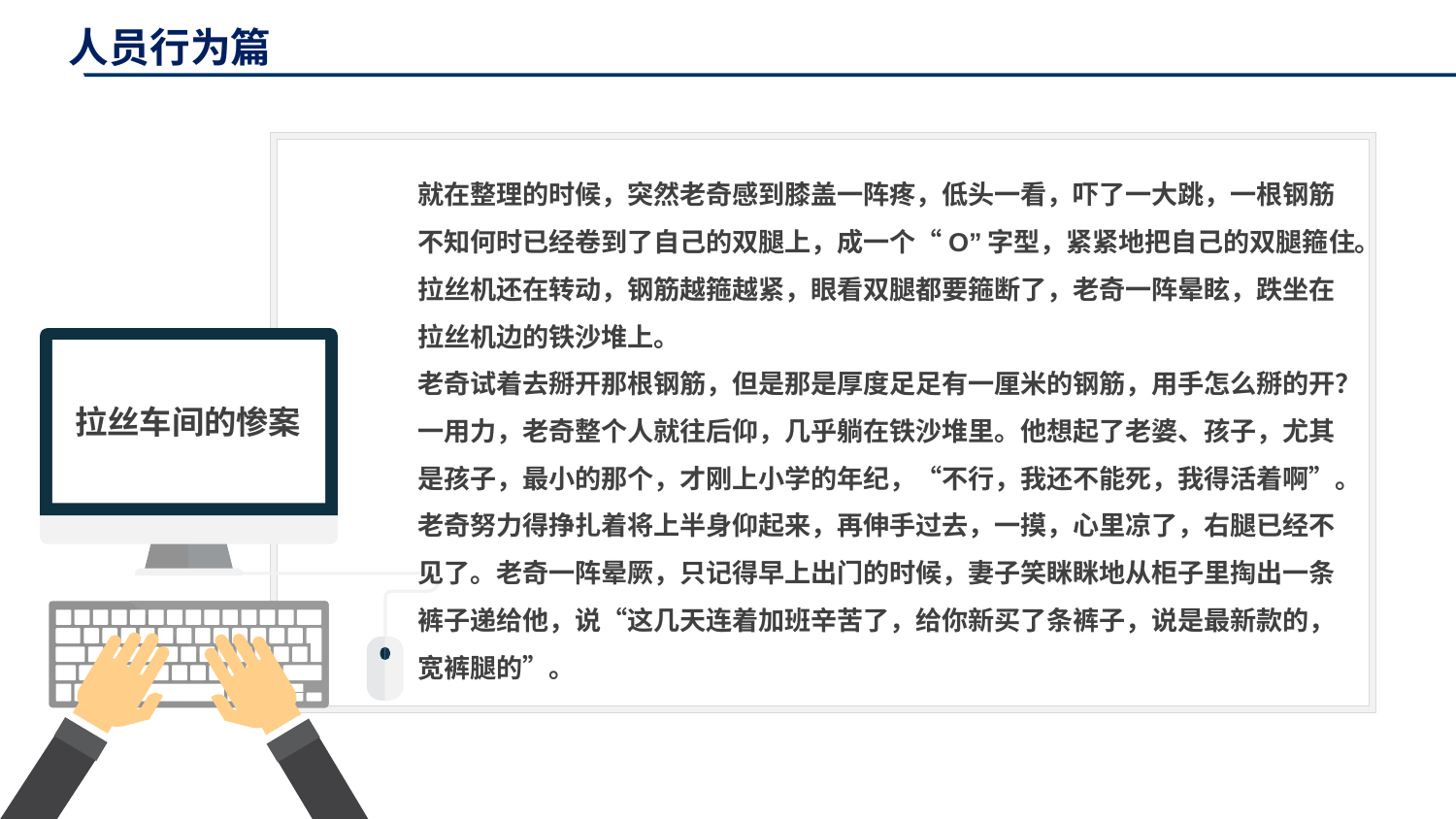

人员行为篇

就在整理的时候，突然老奇感到膝盖一阵疼，低头一看，吓了一大跳，一根钢筋不知何时已经卷到了自己的双腿上，成一个“O”字型，紧紧地把自己的双腿箍住。拉丝机还在转动，钢筋越箍越紧，眼看双腿都要箍断了，老奇一阵晕眩，跌坐在拉丝机边的铁沙堆上。
老奇试着去掰开那根钢筋，但是那是厚度足足有一厘米的钢筋，用手怎么掰的开？一用力，老奇整个人就往后仰，几乎躺在铁沙堆里。他想起了老婆、孩子，尤其是孩子，最小的那个，才刚上小学的年纪，“不行，我还不能死，我得活着啊”。老奇努力得挣扎着将上半身仰起来，再伸手过去，一摸，心里凉了，右腿已经不见了。老奇一阵晕厥，只记得早上出门的时候，妻子笑眯眯地从柜子里掏出一条裤子递给他，说“这几天连着加班辛苦了，给你新买了条裤子，说是最新款的，宽裤腿的”。

拉丝车间的惨案